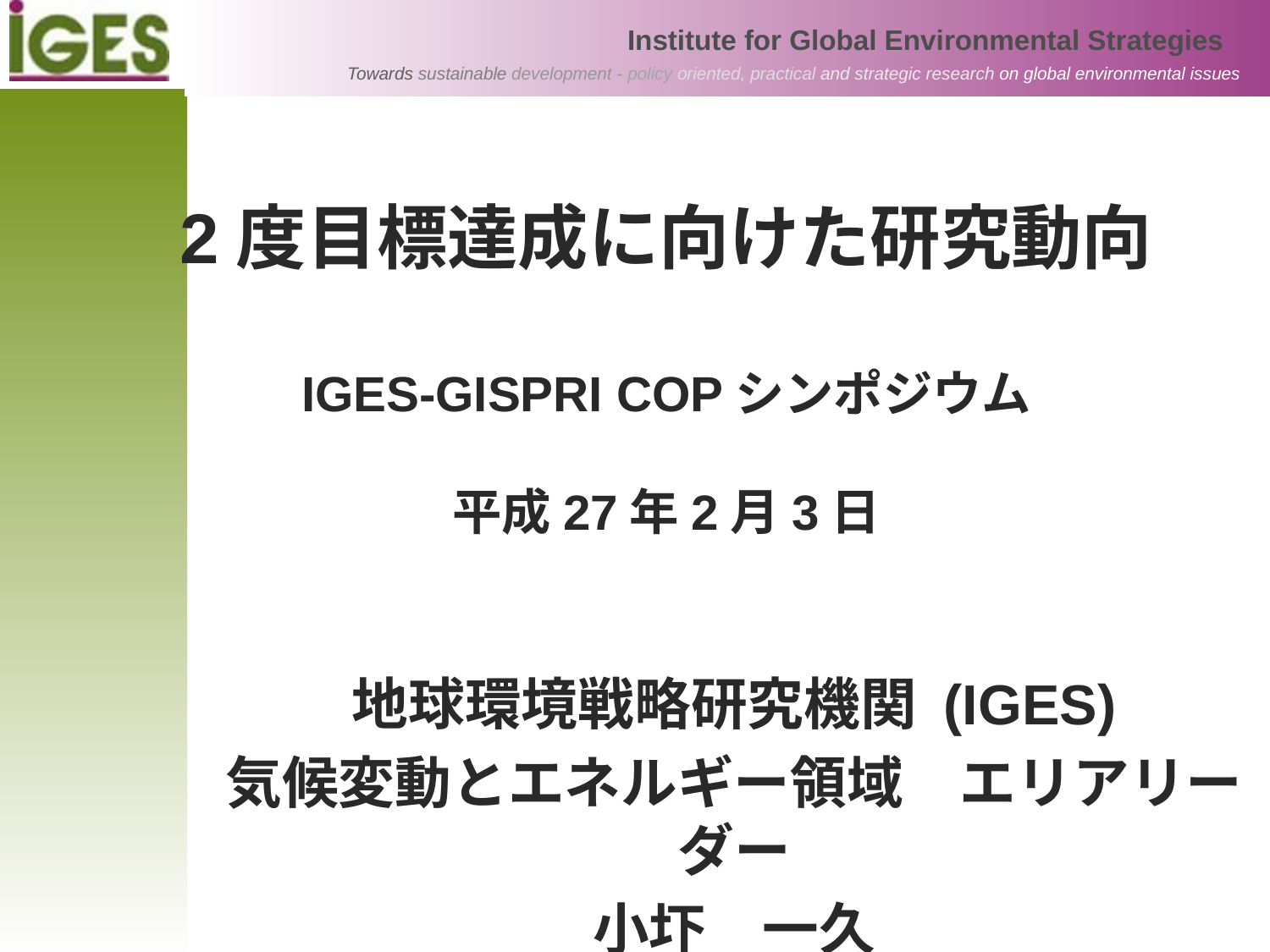

# 2度目標達成に向けた研究動向 IGES-GISPRI COPシンポジウム 平成27年2月3日
地球環境戦略研究機関 (IGES)
気候変動とエネルギー領域　エリアリーダー
小圷　一久